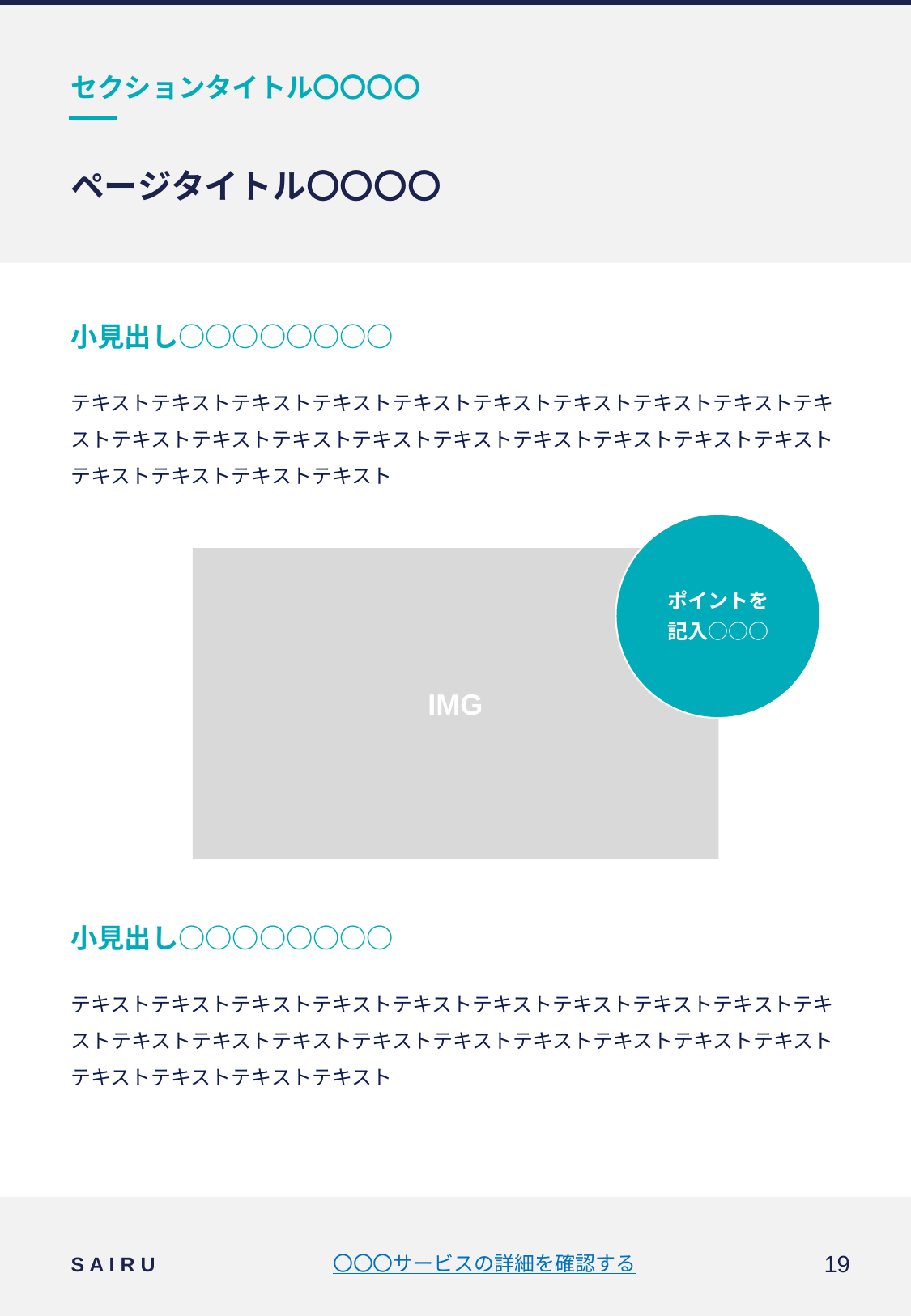

セクションタイトル〇〇〇〇
# ページタイトル〇〇〇〇
小見出し○○○○○○○○
テキストテキストテキストテキストテキストテキストテキストテキストテキストテキストテキストテキストテキストテキストテキストテキストテキストテキストテキストテキストテキストテキストテキスト
ポイントを
記入○○○
IMG
小見出し○○○○○○○○
テキストテキストテキストテキストテキストテキストテキストテキストテキストテキストテキストテキストテキストテキストテキストテキストテキストテキストテキストテキストテキストテキストテキスト
〇〇〇サービスの詳細を確認する
19
S A I R U